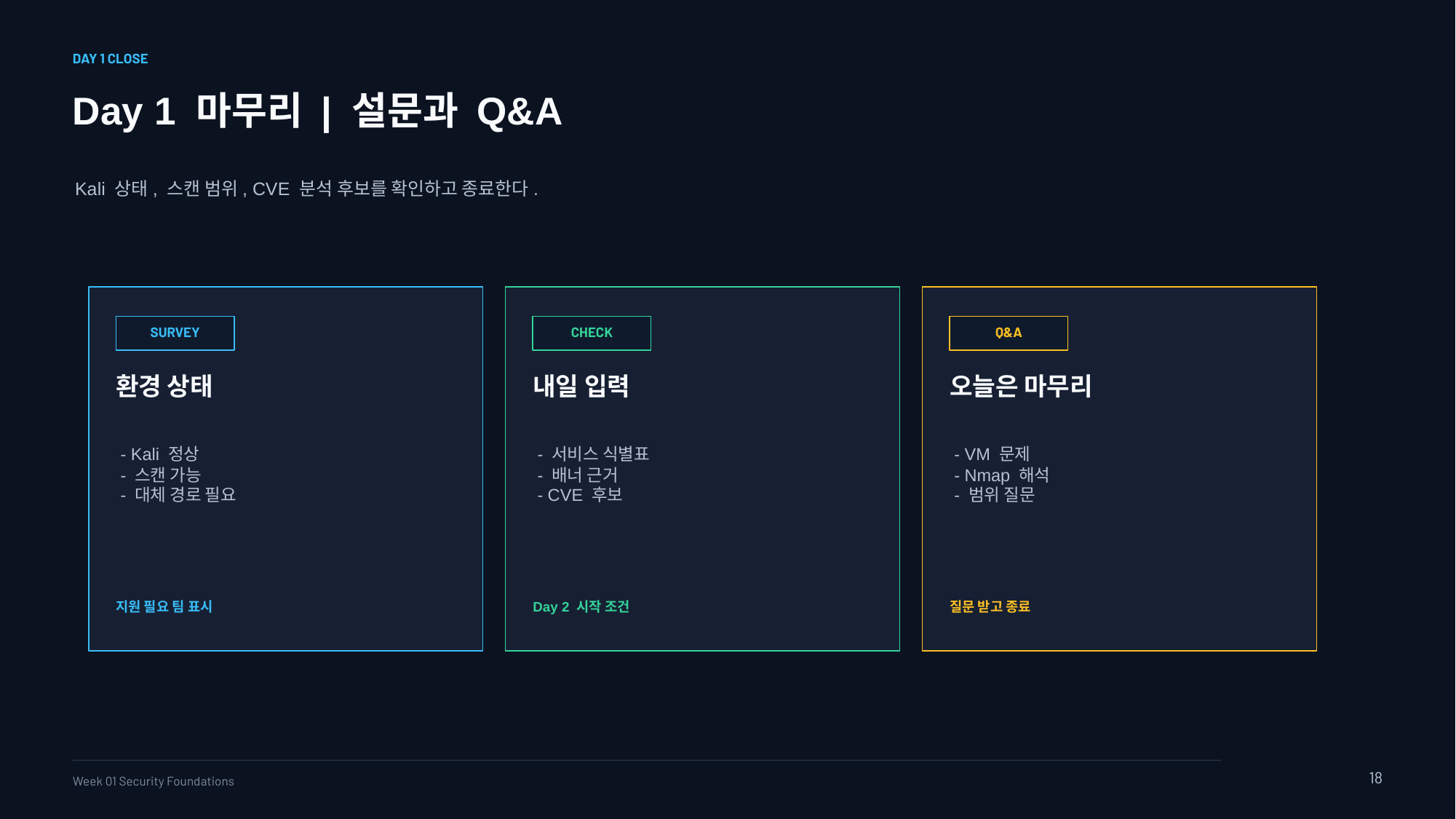

DAY 1 CLOSE
Day 1 마무리 | 설문과 Q&A
Kali 상태, 스캔 범위, CVE 분석 후보를 확인하고 종료한다.

SURVEY
CHECK
Q&A
환경 상태
내일 입력
오늘은 마무리
- Kali 정상
- 스캔 가능
- 대체 경로 필요
- 서비스 식별표
- 배너 근거
- CVE 후보
- VM 문제
- Nmap 해석
- 범위 질문
지원 필요 팀 표시
Day 2 시작 조건
질문 받고 종료

18
Week 01 Security Foundations